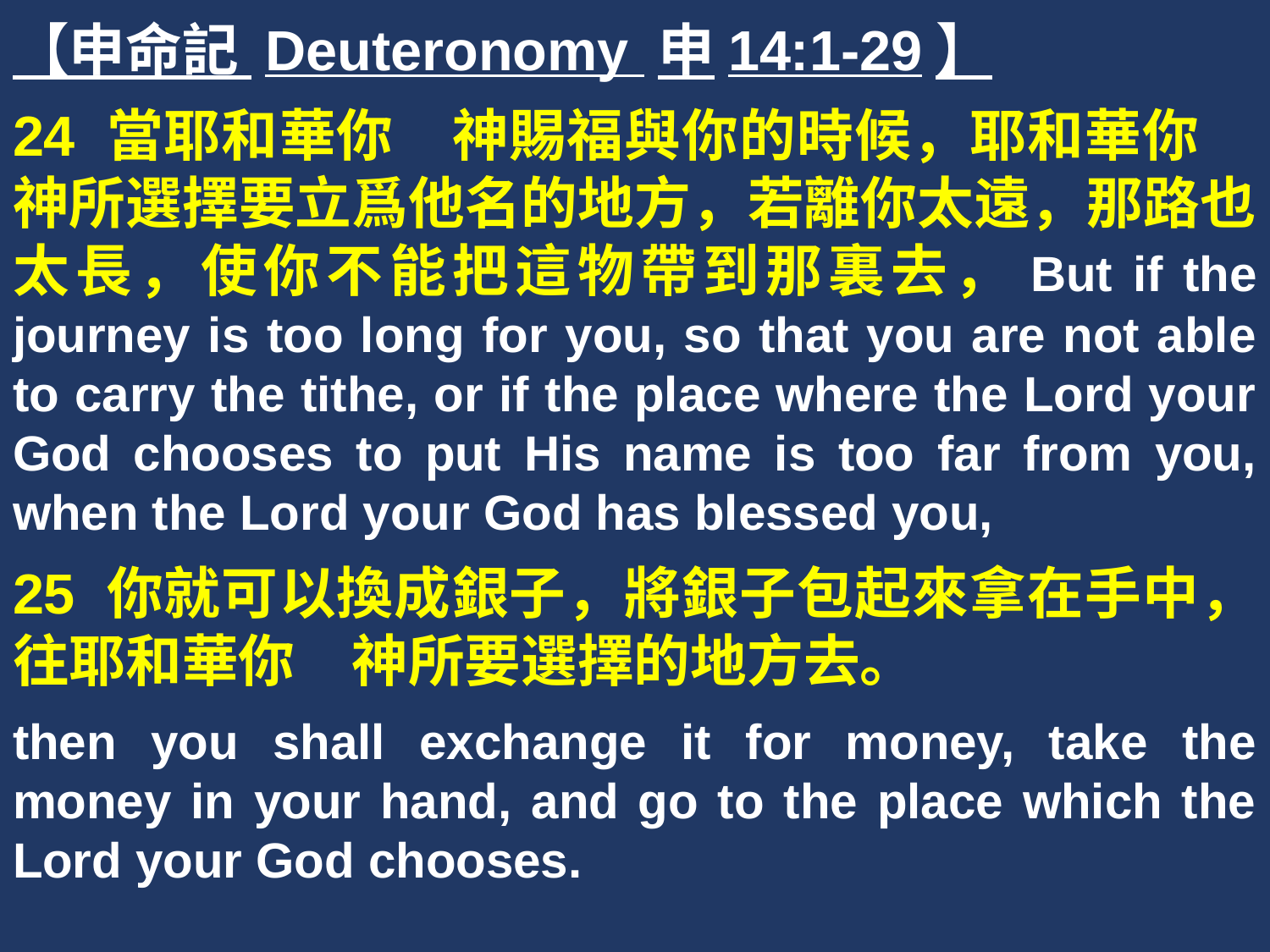

【申命記 Deuteronomy 申14:1-29】
24 當耶和華你　神賜福與你的時候，耶和華你　神所選擇要立爲他名的地方，若離你太遠，那路也太長，使你不能把這物帶到那裏去，But if the journey is too long for you, so that you are not able to carry the tithe, or if the place where the Lord your God chooses to put His name is too far from you, when the Lord your God has blessed you,
25 你就可以換成銀子，將銀子包起來拿在手中，往耶和華你　神所要選擇的地方去。
then you shall exchange it for money, take the money in your hand, and go to the place which the Lord your God chooses.